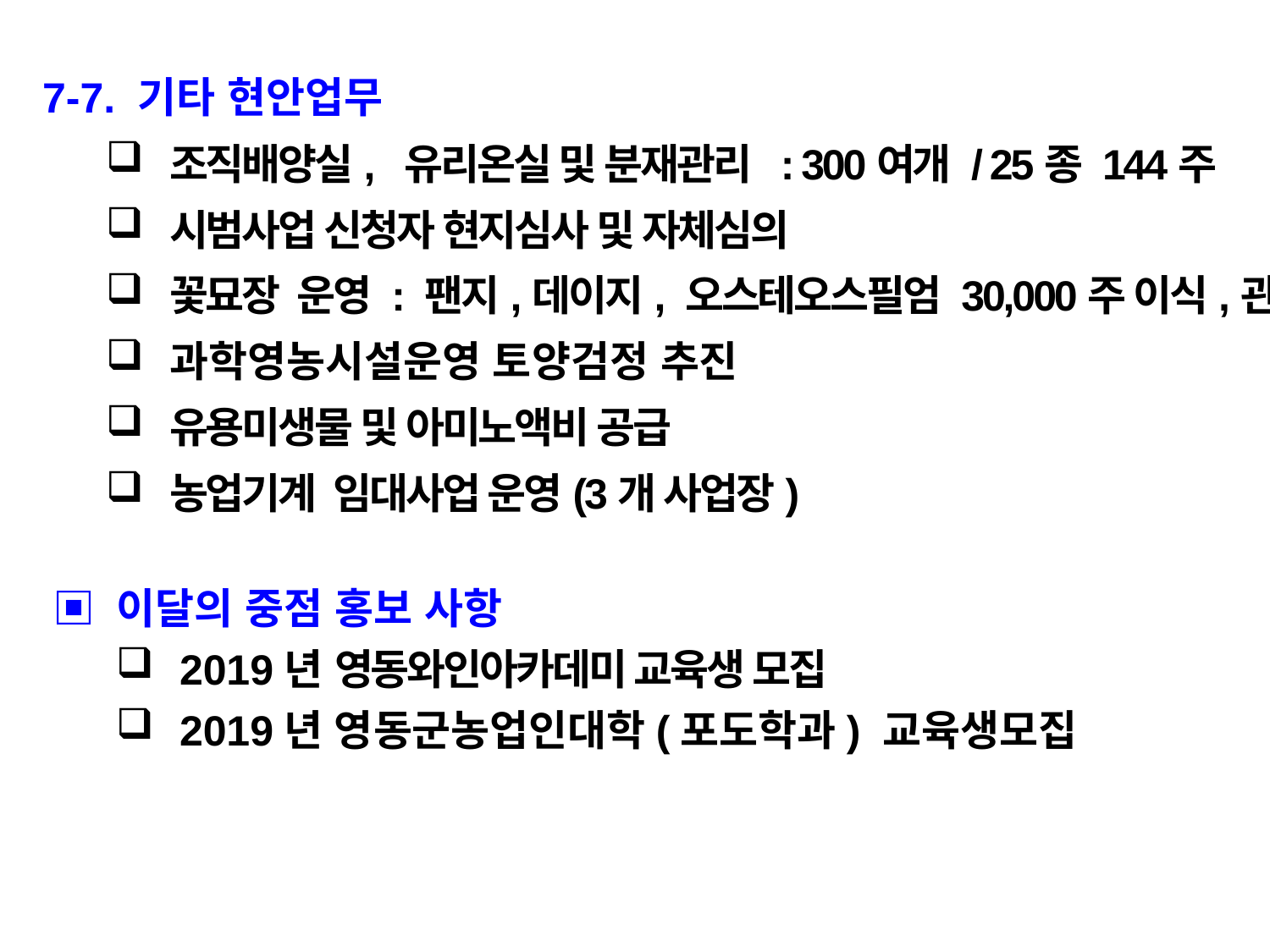

7-7. 기타 현안업무
조직배양실,  유리온실 및 분재관리  : 300여개 / 25종 144주
시범사업 신청자 현지심사 및 자체심의
꽃묘장  운영 : 팬지,데이지, 오스테오스필엄 30,000주 이식,관리
과학영농시설운영 토양검정 추진
유용미생물 및 아미노액비 공급
농업기계  임대사업 운영(3개 사업장)
▣ 이달의 중점 홍보 사항
2019년 영동와인아카데미 교육생 모집
2019년 영동군농업인대학(포도학과) 교육생모집